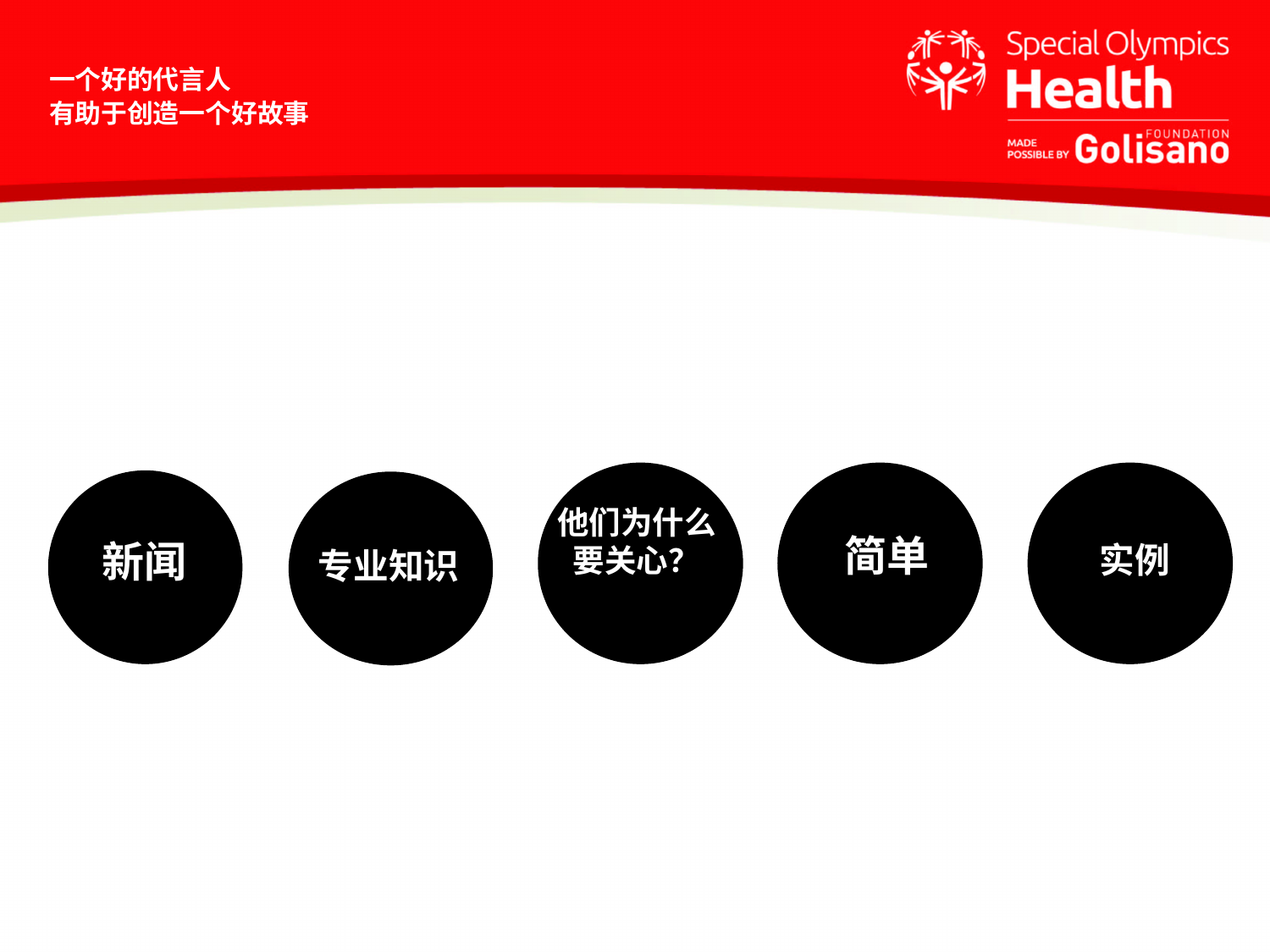

# 一个好的代言人 有助于创造一个好故事

他们为什么要关心？
简单
新闻
实例
专业知识